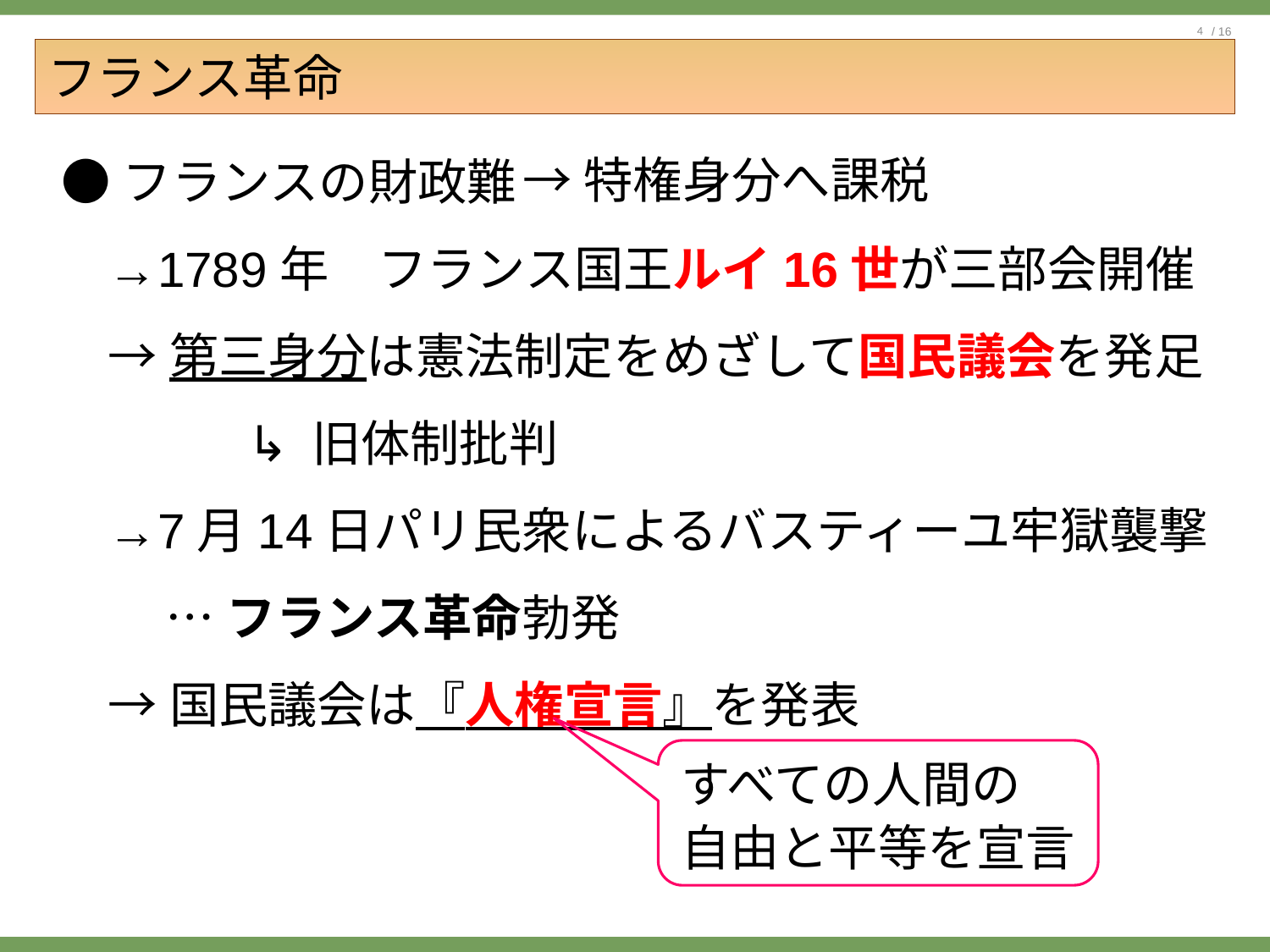

# フランス革命
→特権身分へ課税
●フランスの財政難
→1789年　フランス国王ルイ16世が三部会開催
→第三身分は憲法制定をめざして国民議会を発足
↳ 旧体制批判
→7月14日パリ民衆によるバスティーユ牢獄襲撃
…フランス革命勃発
→国民議会は『人権宣言』を発表

すべての人間の
自由と平等を宣言